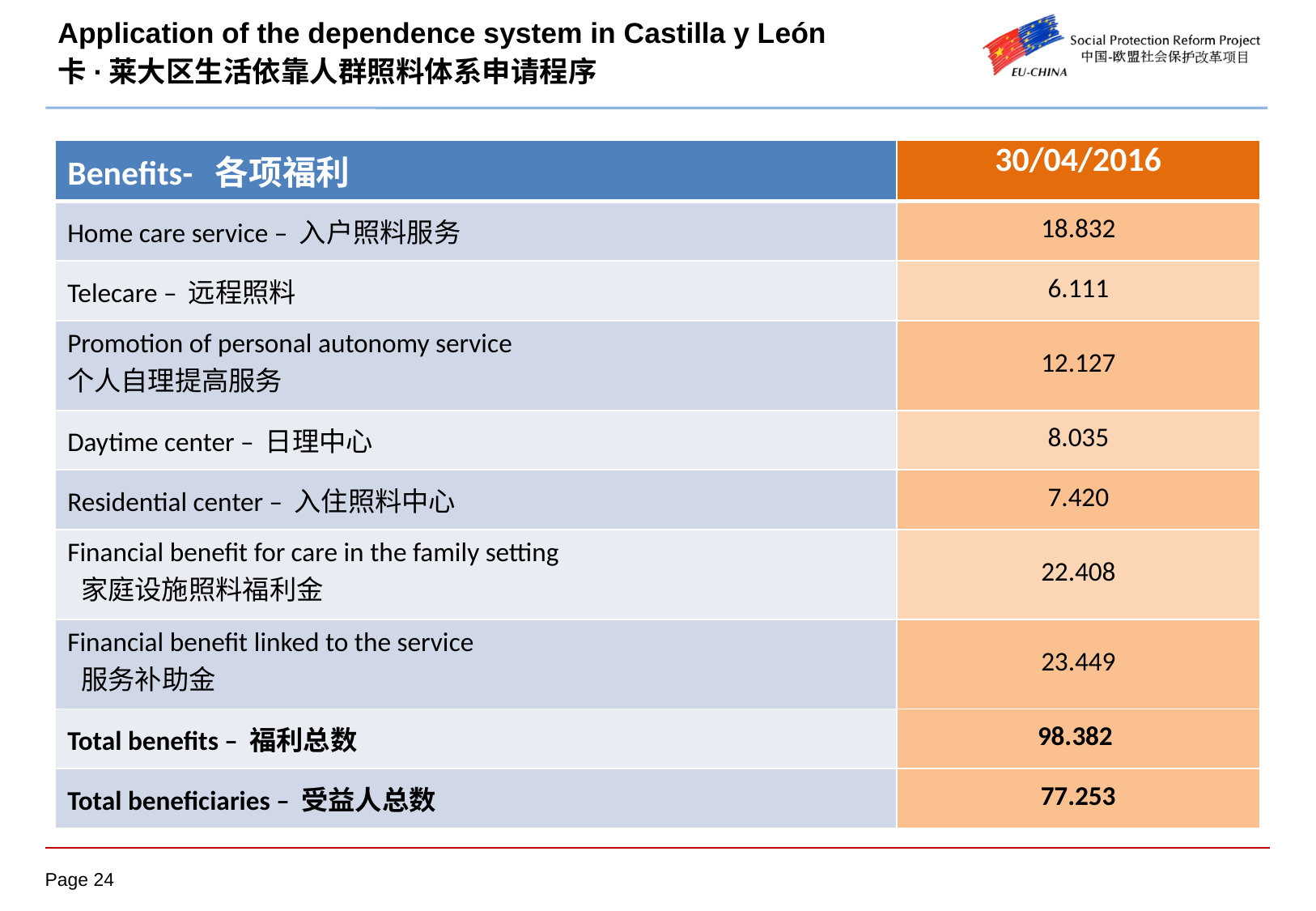

# Application of the dependence system in Castilla y León 卡·莱大区生活依靠人群照料体系申请程序
| Benefits- 各项福利 | 30/04/2016 |
| --- | --- |
| Home care service – 入户照料服务 | 18.832 |
| Telecare – 远程照料 | 6.111 |
| Promotion of personal autonomy service 个人自理提高服务 | 12.127 |
| Daytime center – 日理中心 | 8.035 |
| Residential center – 入住照料中心 | 7.420 |
| Financial benefit for care in the family setting 家庭设施照料福利金 | 22.408 |
| Financial benefit linked to the service 服务补助金 | 23.449 |
| Total benefits – 福利总数 | 98.382 |
| Total beneficiaries – 受益人总数 | 77.253 |